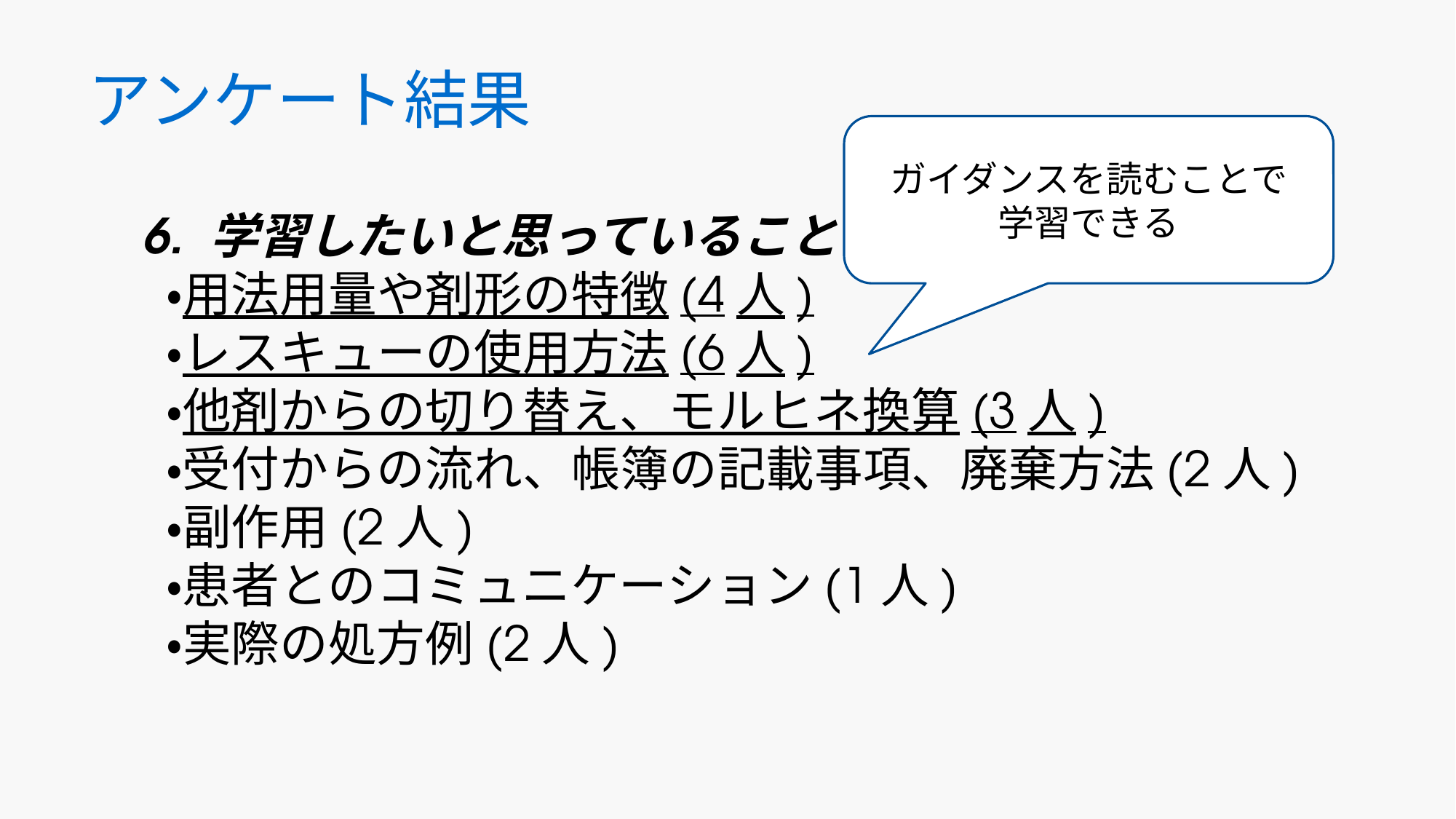

# アンケート結果
ガイダンスを読むことで
学習できる
6. 学習したいと思っていること
 ・用法用量や剤形の特徴(4人)
 ・レスキューの使用方法(6人)
 ・他剤からの切り替え、モルヒネ換算(3人)
 ・受付からの流れ、帳簿の記載事項、廃棄方法(2人)
 ・副作用(2人)
 ・患者とのコミュニケーション(1人)
 ・実際の処方例(2人)